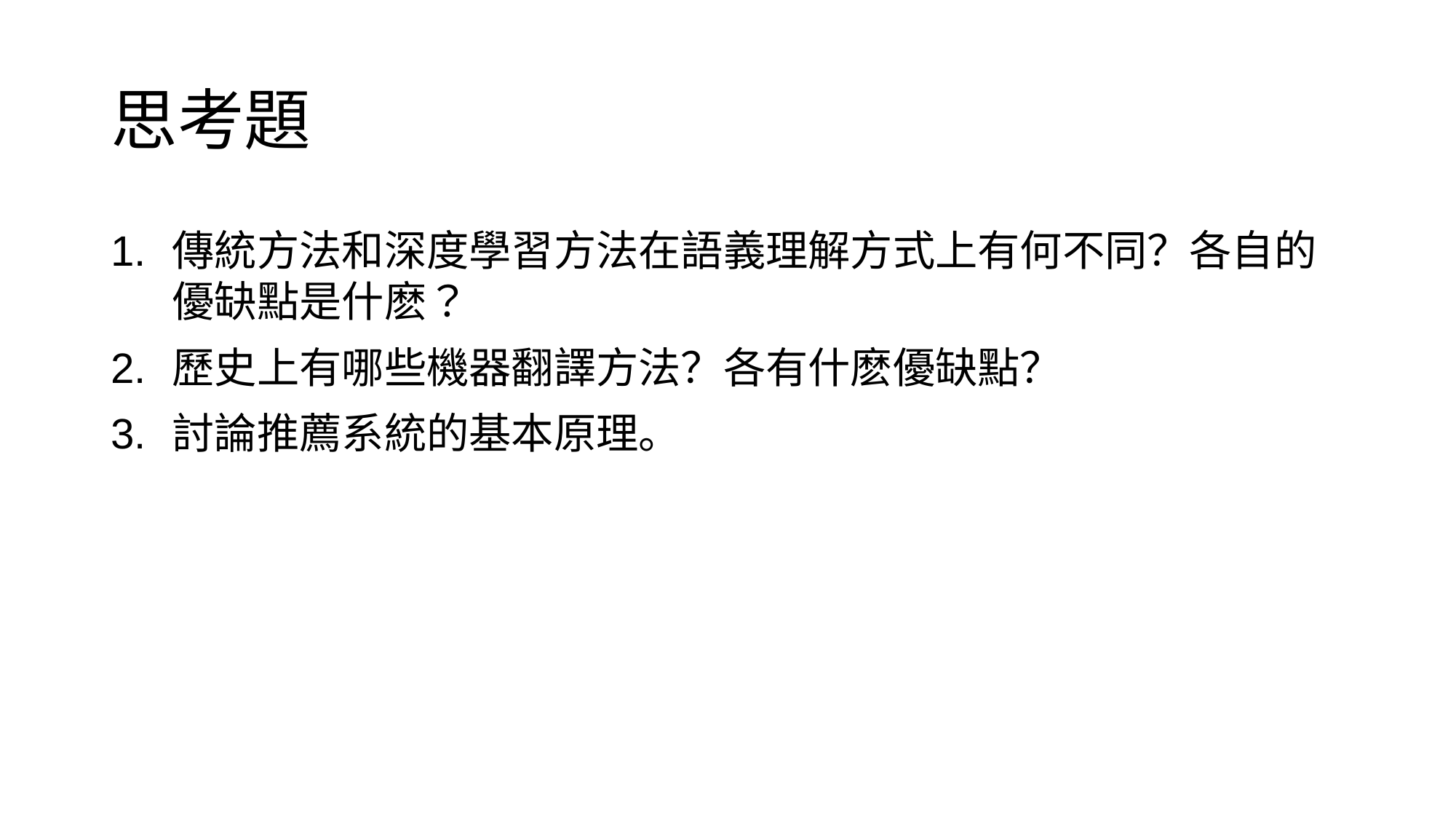

# 思考題
傳統方法和深度學習方法在語義理解方式上有何不同？各自的優缺點是什麽？
歷史上有哪些機器翻譯方法？各有什麽優缺點？
討論推薦系統的基本原理。